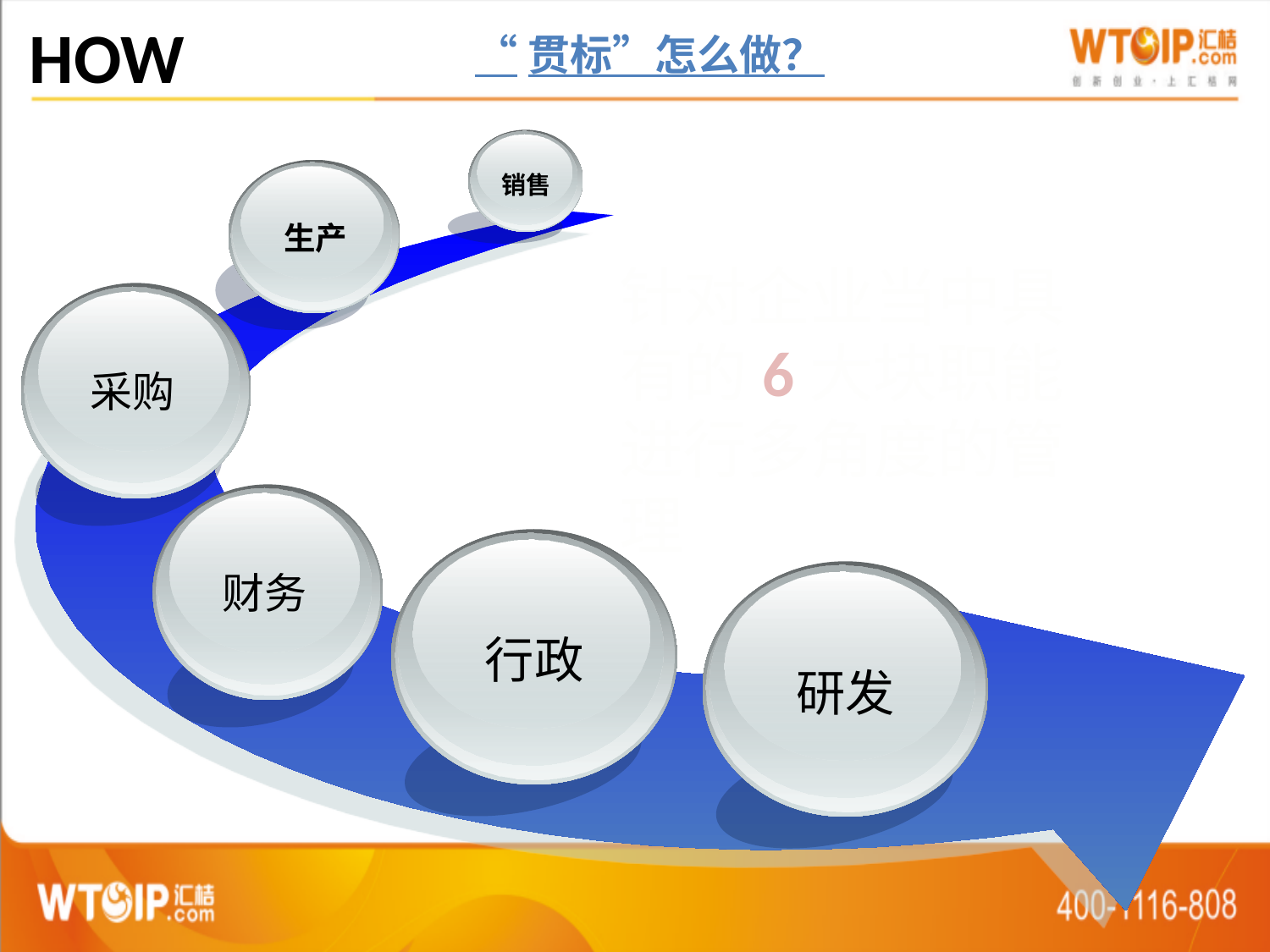

HOW
“贯标”怎么做？

销售

生产

针对企业当中具有的6大块职能进行多角度的管理

采购

财务

行政

研发